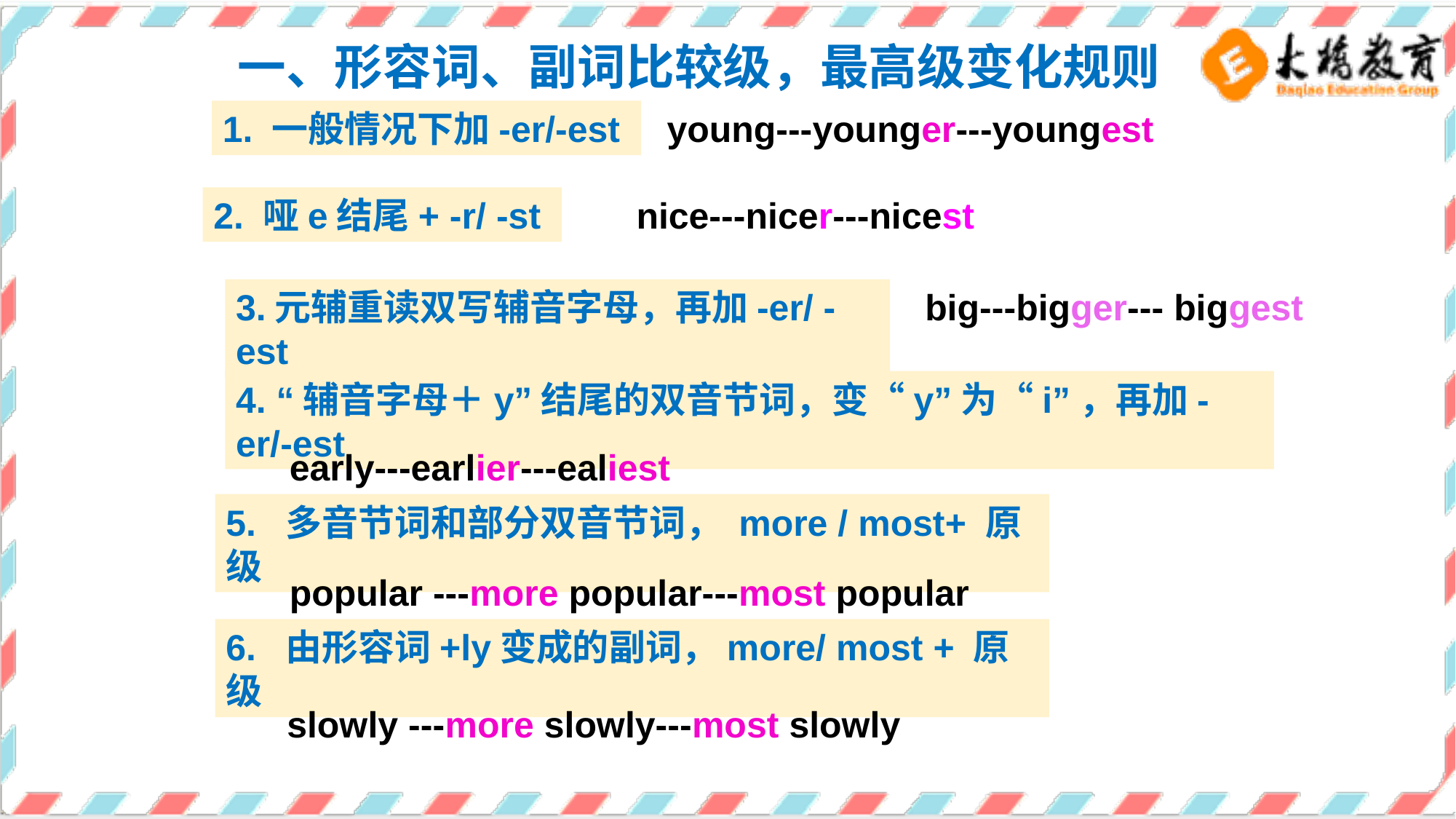

一、形容词、副词比较级，最高级变化规则
young---younger---youngest
1. 一般情况下加-er/-est
2. 哑e结尾+ -r/ -st
nice---nicer---nicest
3.元辅重读双写辅音字母，再加-er/ -est
big---bigger--- biggest
4. “辅音字母＋y”结尾的双音节词，变“y”为“i”，再加-er/-est
early---earlier---ealiest
5.  多音节词和部分双音节词， more / most+ 原级
popular ---more popular---most popular
6.  由形容词+ly变成的副词，more/ most + 原级
slowly ---more slowly---most slowly